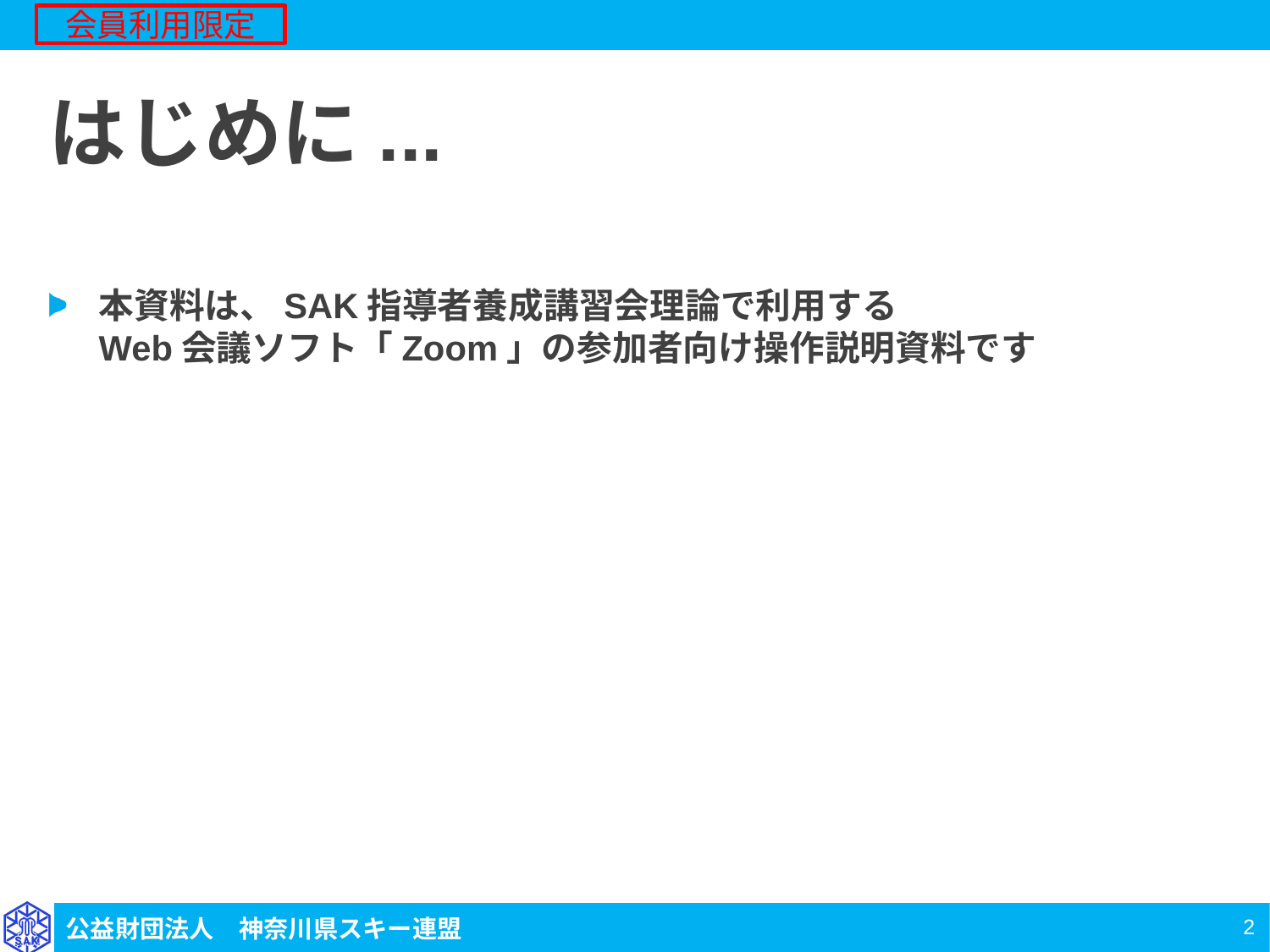

はじめに...
本資料は、SAK指導者養成講習会理論で利用する
Web会議ソフト「Zoom」の参加者向け操作説明資料です
2